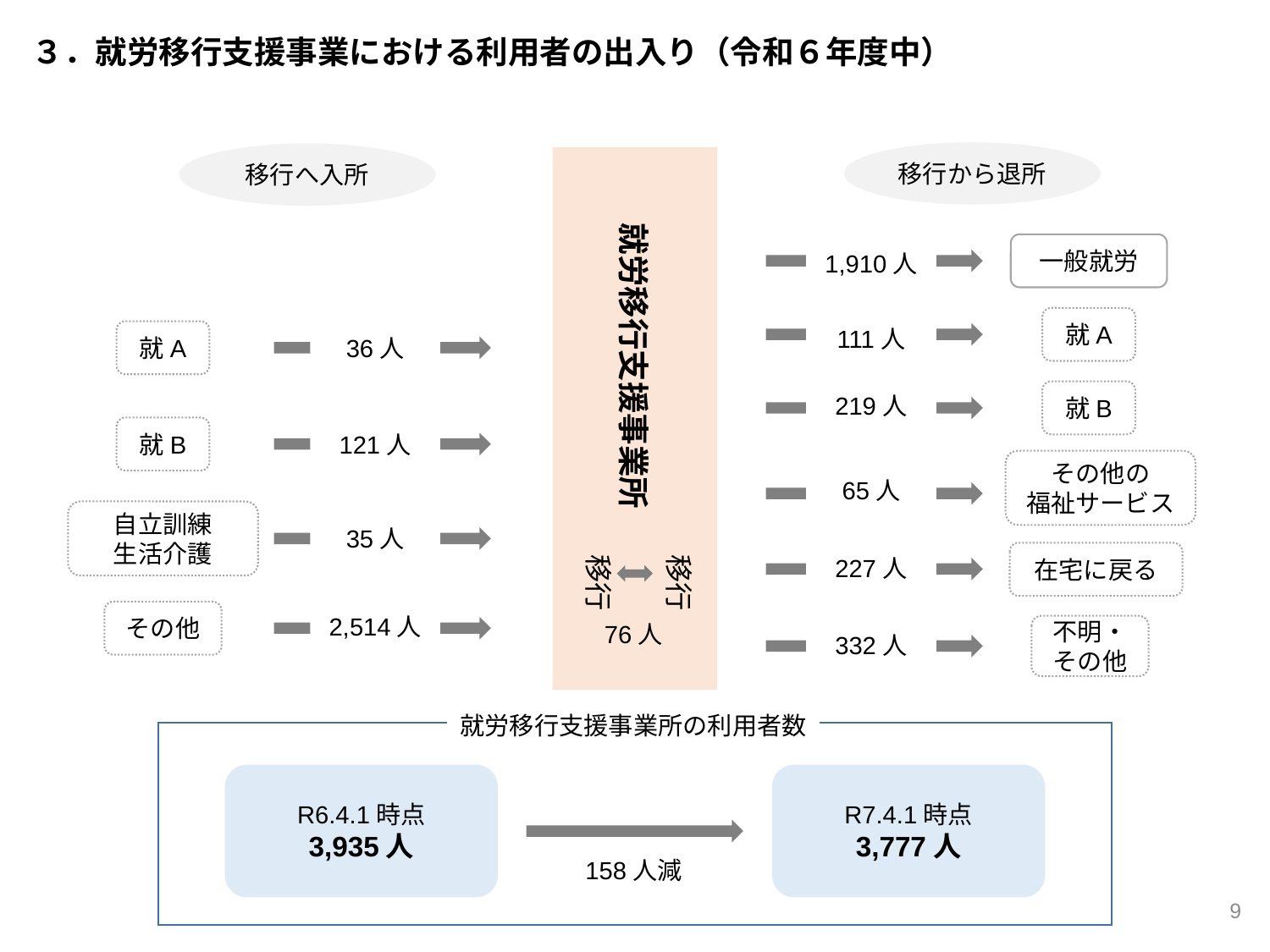

３．就労移行支援事業における利用者の出入り（令和６年度中）
移行から退所
移行へ入所
　　就労移行支援事業所
一般就労
1,910人

就A
111人
就A
36人

219人
就B

就B
121人

その他の
福祉サービス
65人

自立訓練
生活介護
35人

227人
移行
移行
在宅に戻る

2,514人
その他
76人
不明・
その他

332人

就労移行支援事業所の利用者数

R6.4.1時点
3,935人
R7.4.1時点
3,777人

158人減
9